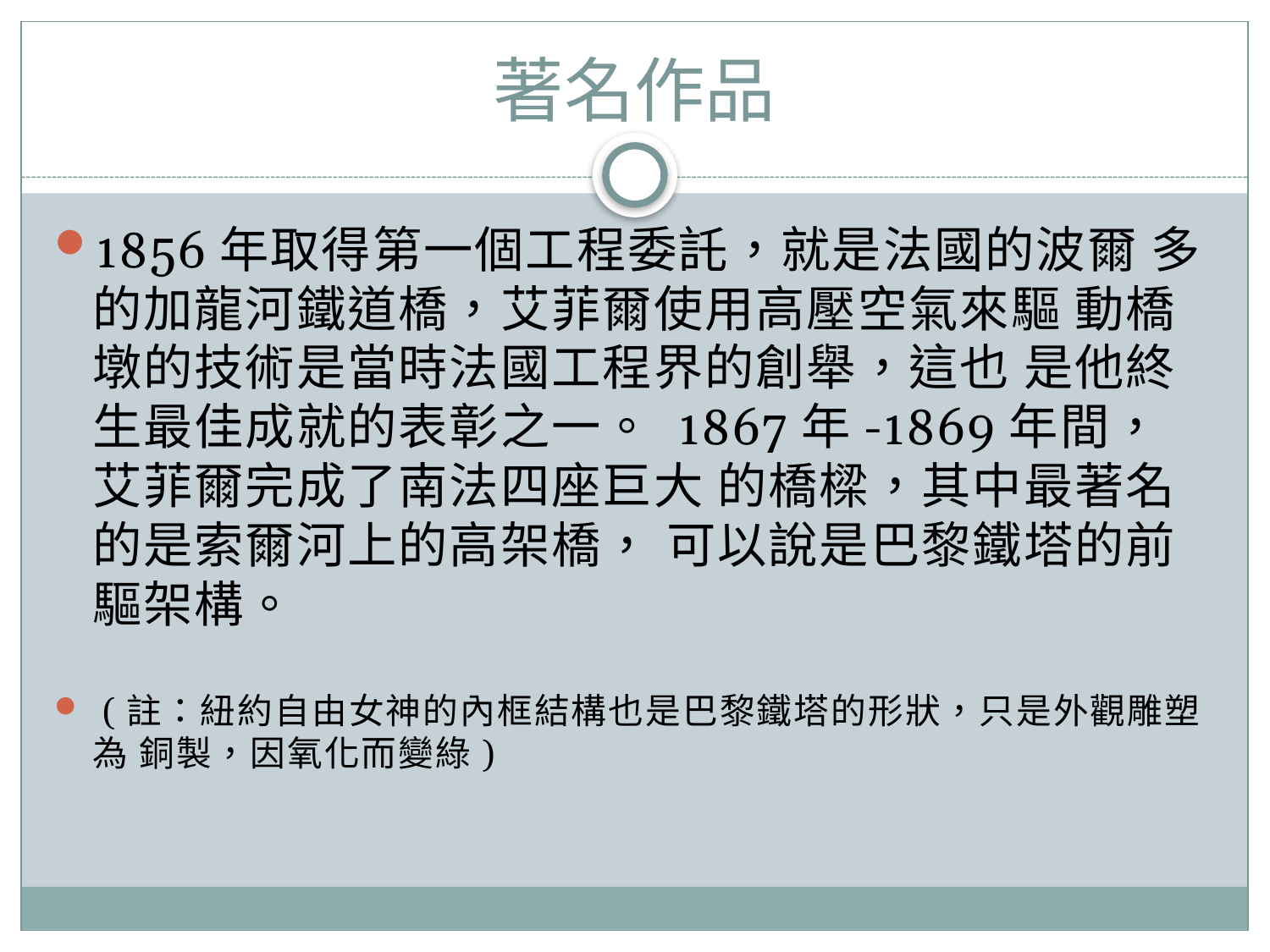

# 著名作品
1856年取得第一個工程委託，就是法國的波爾 多的加龍河鐵道橋，艾菲爾使用高壓空氣來驅 動橋墩的技術是當時法國工程界的創舉，這也 是他終生最佳成就的表彰之一。 1867年-1869年間，艾菲爾完成了南法四座巨大 的橋樑，其中最著名的是索爾河上的高架橋， 可以說是巴黎鐵塔的前驅架構。

 (註：紐約自由女神的內框結構也是巴黎鐵塔的形狀，只是外觀雕塑為 銅製，因氧化而變綠)